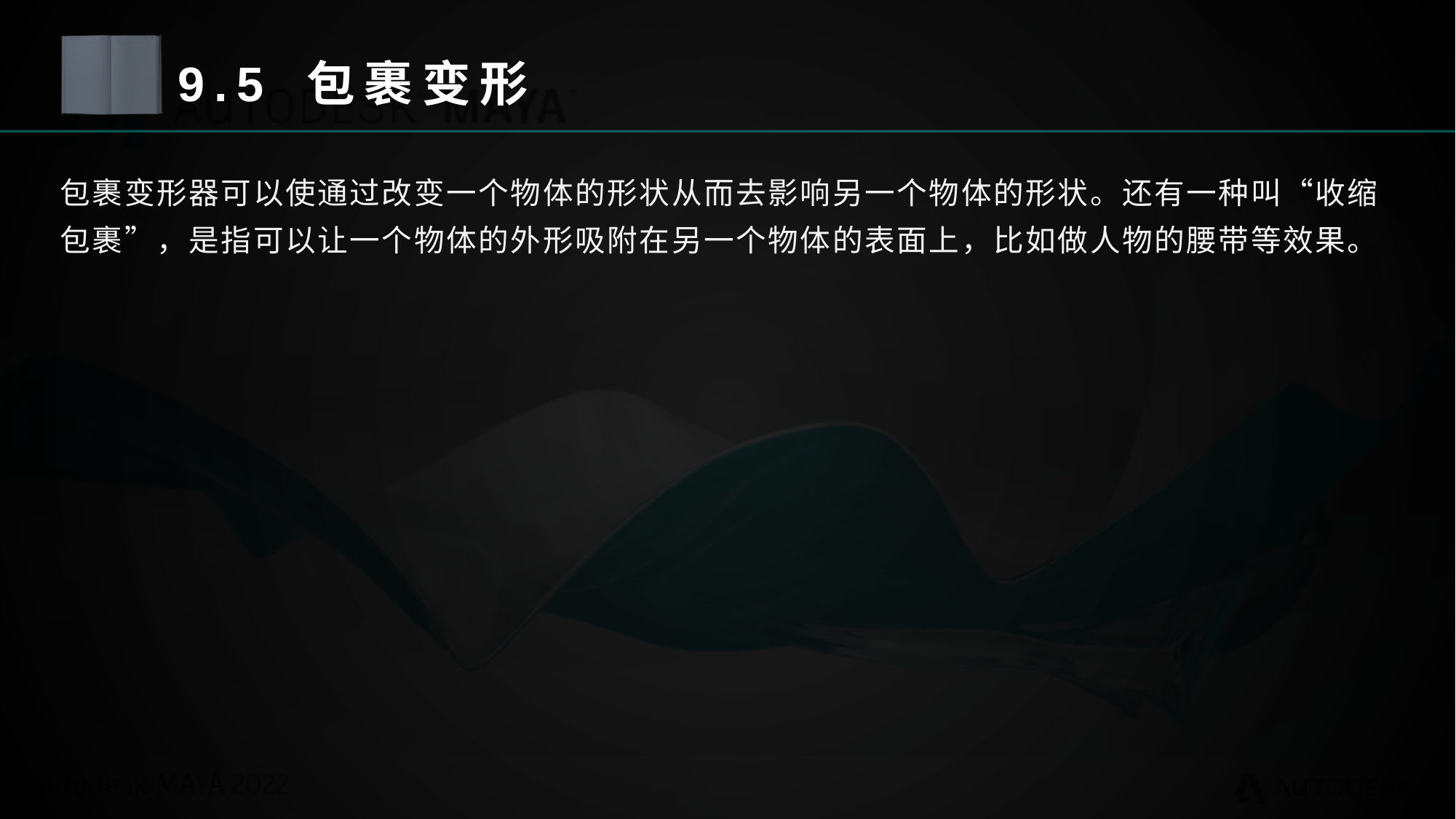

9.5 包裹变形
包裹变形器可以使通过改变一个物体的形状从而去影响另一个物体的形状。还有一种叫“收缩包裹”，是指可以让一个物体的外形吸附在另一个物体的表面上，比如做人物的腰带等效果。